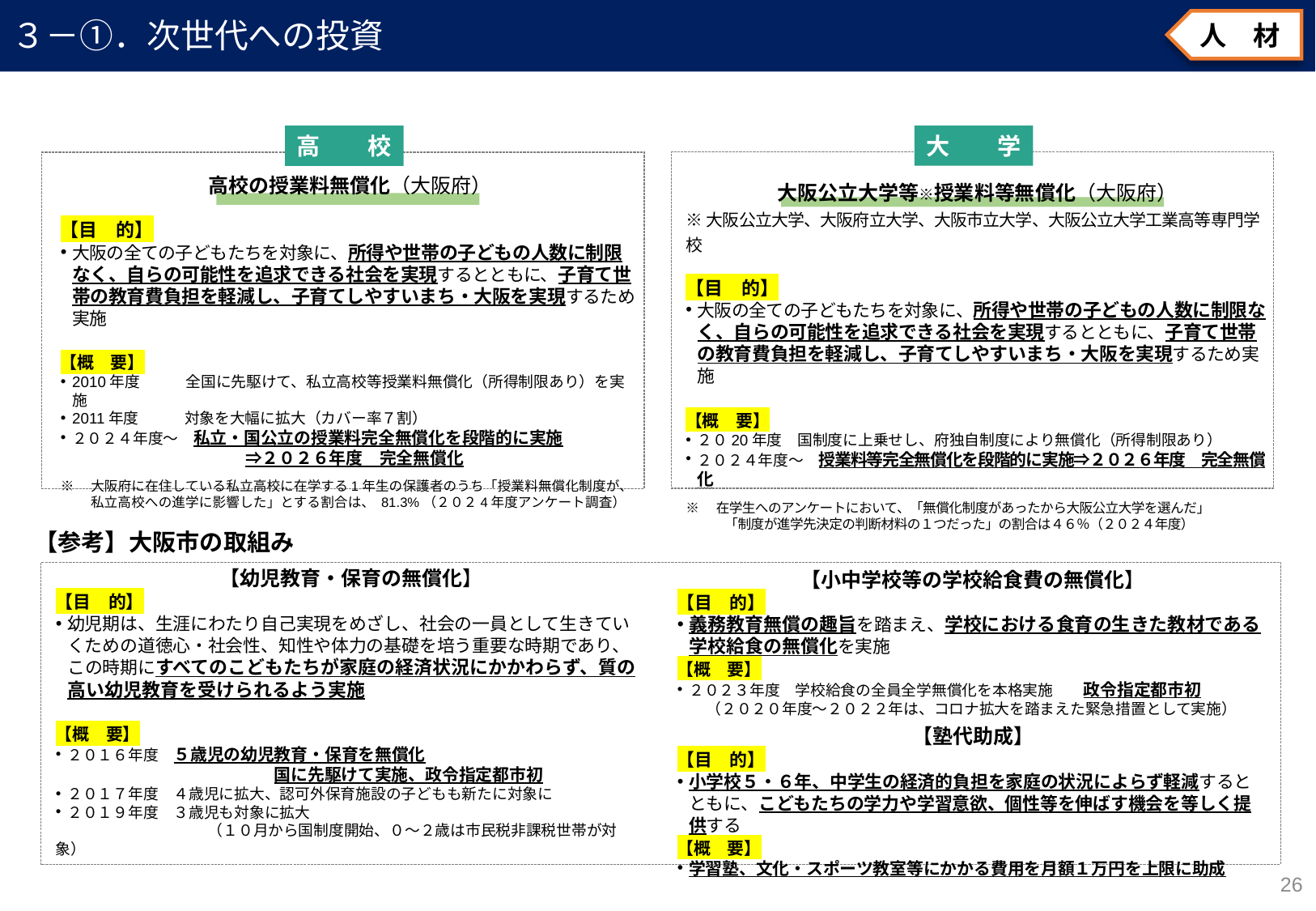

３－①．次世代への投資
人　材
大　　学

大阪公立大学等※授業料等無償化（大阪府）
※大阪公立大学、大阪府立大学、大阪市立大学、大阪公立大学工業高等専門学校

【目　的】
大阪の全ての子どもたちを対象に、所得や世帯の子どもの人数に制限なく、自らの可能性を追求できる社会を実現するとともに、子育て世帯の教育費負担を軽減し、子育てしやすいまち・大阪を実現するため実施

【概　要】
２０20年度　国制度に上乗せし、府独自制度により無償化（所得制限あり）
２０２４年度～　授業料等完全無償化を段階的に実施⇒２０２６年度　完全無償化
※　在学生へのアンケートにおいて、「無償化制度があったから大阪公立大学を選んだ」
　　　「制度が進学先決定の判断材料の１つだった」の割合は４６％（２０２４年度）
高　　校

高校の授業料無償化（大阪府）

【目　的】
大阪の全ての子どもたちを対象に、所得や世帯の子どもの人数に制限なく、自らの可能性を追求できる社会を実現するとともに、子育て世帯の教育費負担を軽減し、子育てしやすいまち・大阪を実現するため実施

【概　要】
2010年度　　　全国に先駆けて、私立高校等授業料無償化（所得制限あり）を実施
2011年度　　　対象を大幅に拡大（カバー率７割）
２０２４年度～　私立・国公立の授業料完全無償化を段階的に実施
　　　　　　　　　　　⇒２０２６年度　完全無償化
※　大阪府に在住している私立高校に在学する1年生の保護者のうち「授業料無償化制度が、
　　 私立高校への進学に影響した」とする割合は、 81.3%（２０２4年度アンケート調査）

【参考】大阪市の取組み

【幼児教育・保育の無償化】
【目　的】
幼児期は、生涯にわたり自己実現をめざし、社会の一員として生きていくための道徳心・社会性、知性や体力の基礎を培う重要な時期であり、この時期にすべてのこどもたちが家庭の経済状況にかかわらず、質の高い幼児教育を受けられるよう実施

【概　要】
２０１６年度　５歳児の幼児教育・保育を無償化
　　　　　　　　　　　　　国に先駆けて実施、政令指定都市初
２０１７年度　４歳児に拡大、認可外保育施設の子どもも新たに対象に
２０１９年度　３歳児も対象に拡大
　　　　　　　　　　（１０月から国制度開始、０～２歳は市民税非課税世帯が対象）
【小中学校等の学校給食費の無償化】
【目　的】
義務教育無償の趣旨を踏まえ、学校における食育の生きた教材である学校給食の無償化を実施
【概　要】
２０２３年度　学校給食の全員全学無償化を本格実施　　政令指定都市初
　　（２０２０年度～２０２２年は、コロナ拡大を踏まえた緊急措置として実施）
【塾代助成】
【目　的】
小学校５・６年、中学生の経済的負担を家庭の状況によらず軽減するとともに、こどもたちの学力や学習意欲、個性等を伸ばす機会を等しく提供する
【概　要】
学習塾、文化・スポーツ教室等にかかる費用を月額１万円を上限に助成
26